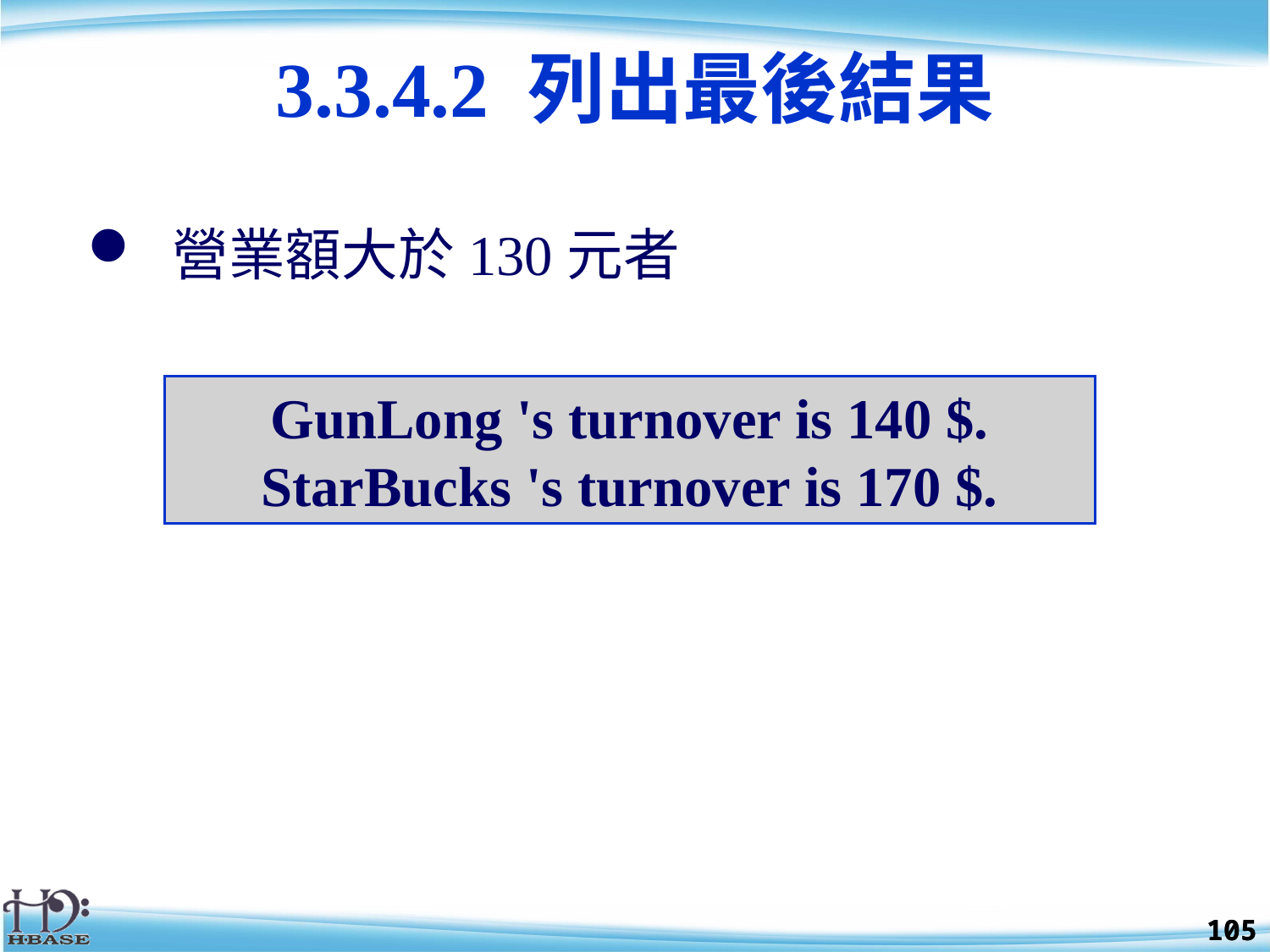

3.3.4.2 列出最後結果
營業額大於130元者
GunLong 's turnover is 140 $.
StarBucks 's turnover is 170 $.
105
105